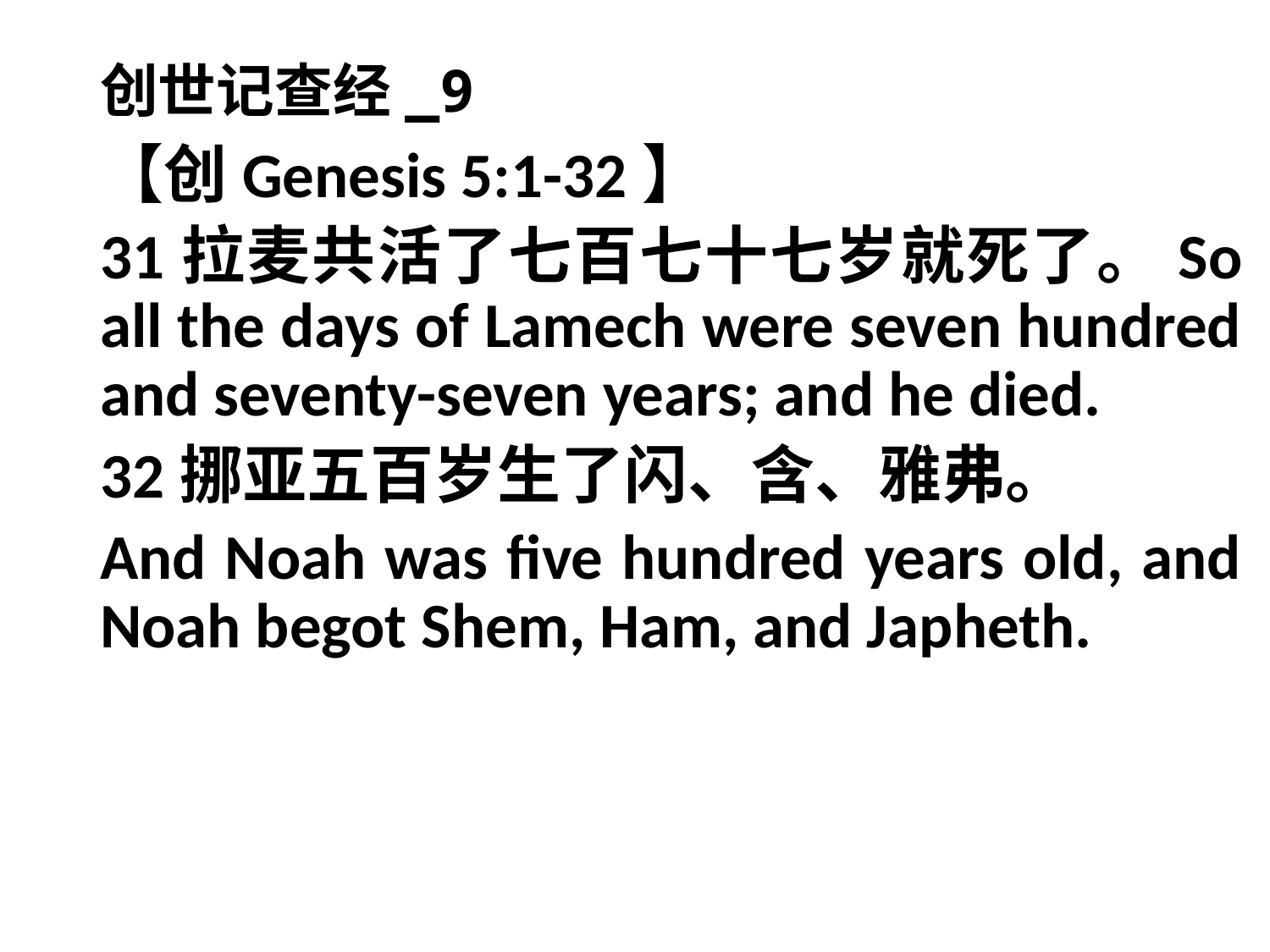

# 创世记查经_9
【创Genesis 5:1-32】
31拉麦共活了七百七十七岁就死了。So all the days of Lamech were seven hundred and seventy-seven years; and he died.
32挪亚五百岁生了闪、含、雅弗。
And Noah was five hundred years old, and Noah begot Shem, Ham, and Japheth.